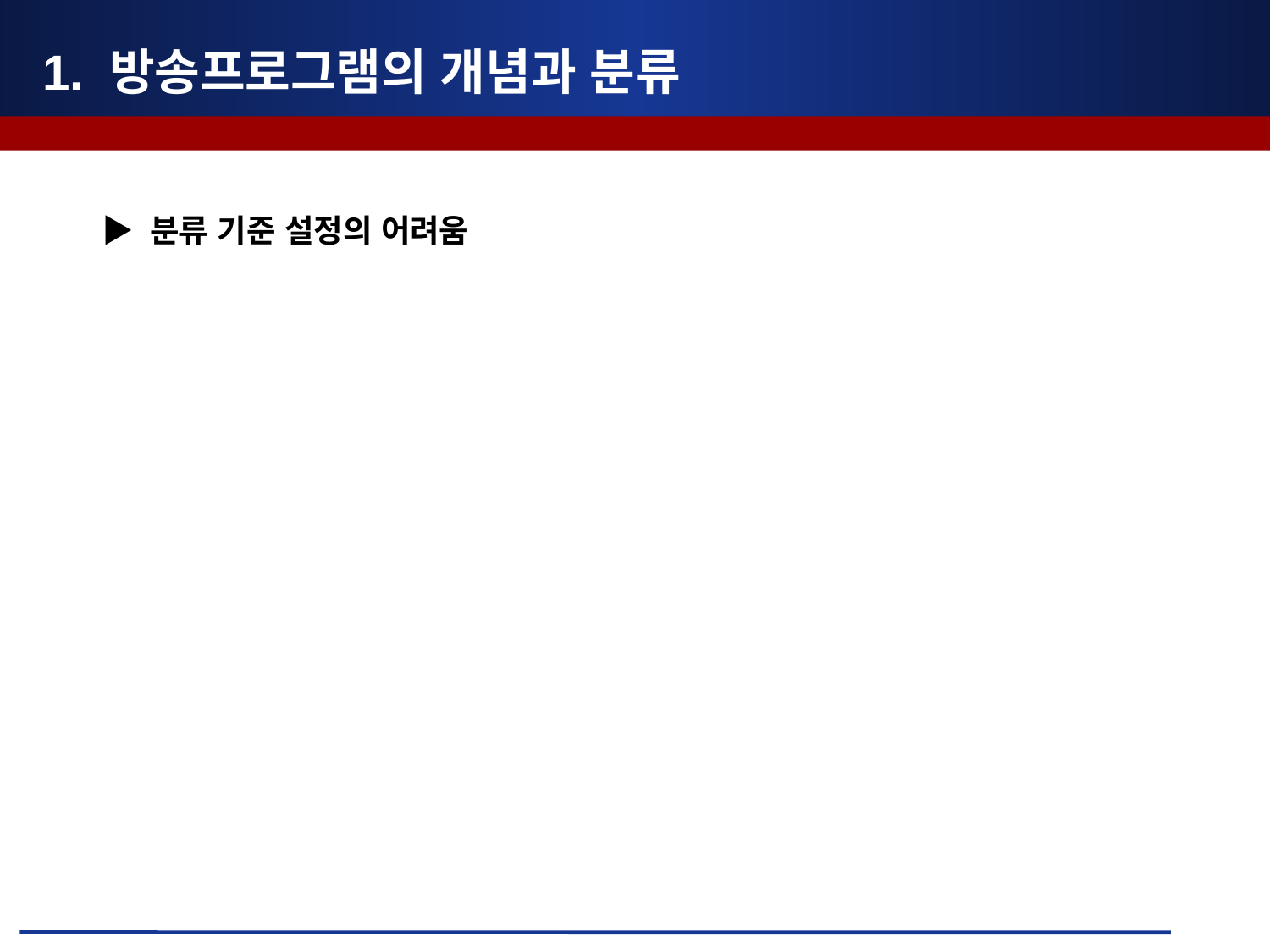

# 1. 방송프로그램의 개념과 분류

▶ 분류 기준 설정의 어려움